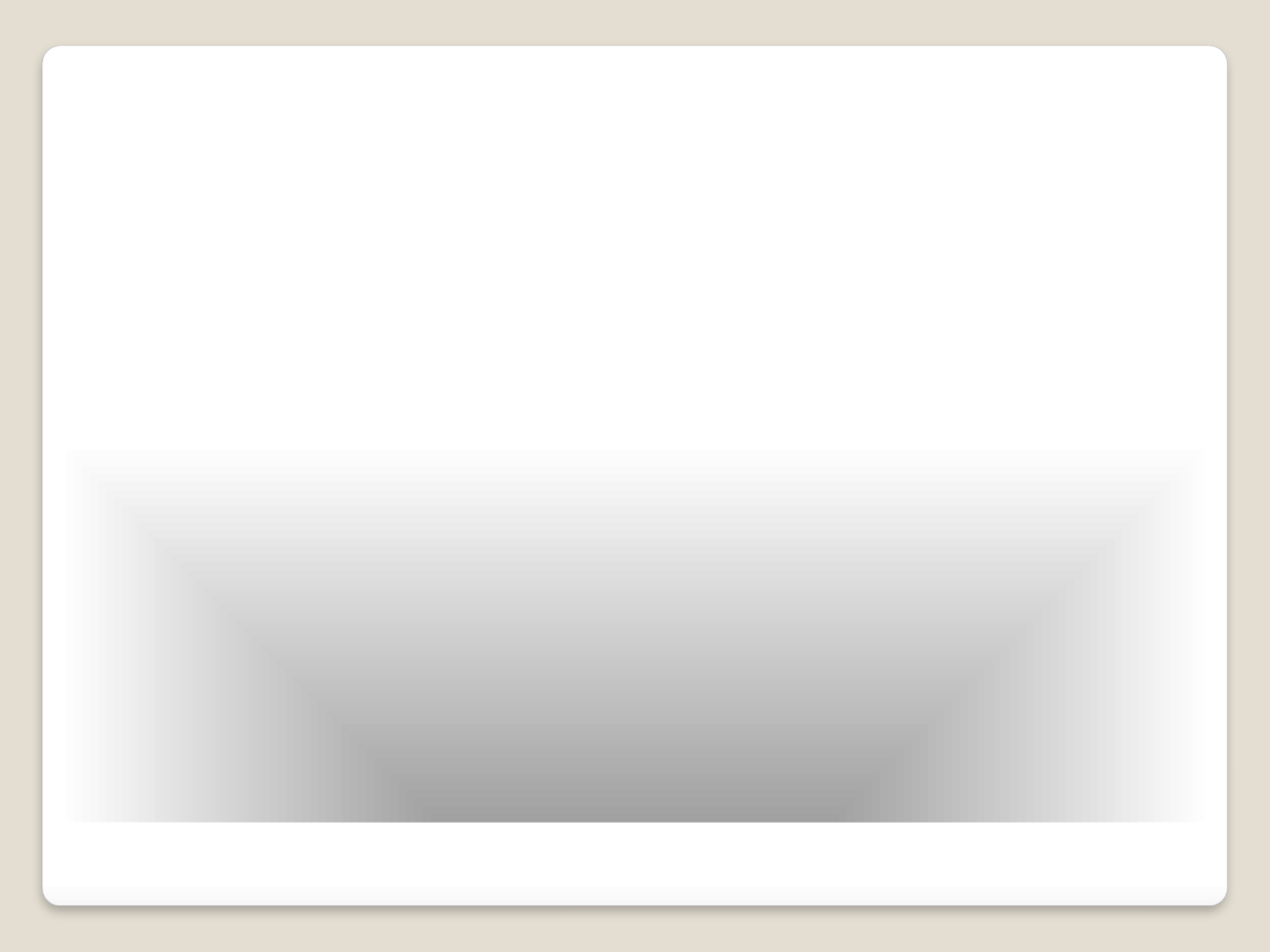

# 职场英语写作教程（数字课程）
引进数字课程《职场英语写作》一共20个单元，每单元都有一个核心的商务主题，围绕真实情境案例对学生进行引导性的写作训练，语言难度在高中毕业、大学四级以下。
外教社课程中心:
http://course.sflep.com